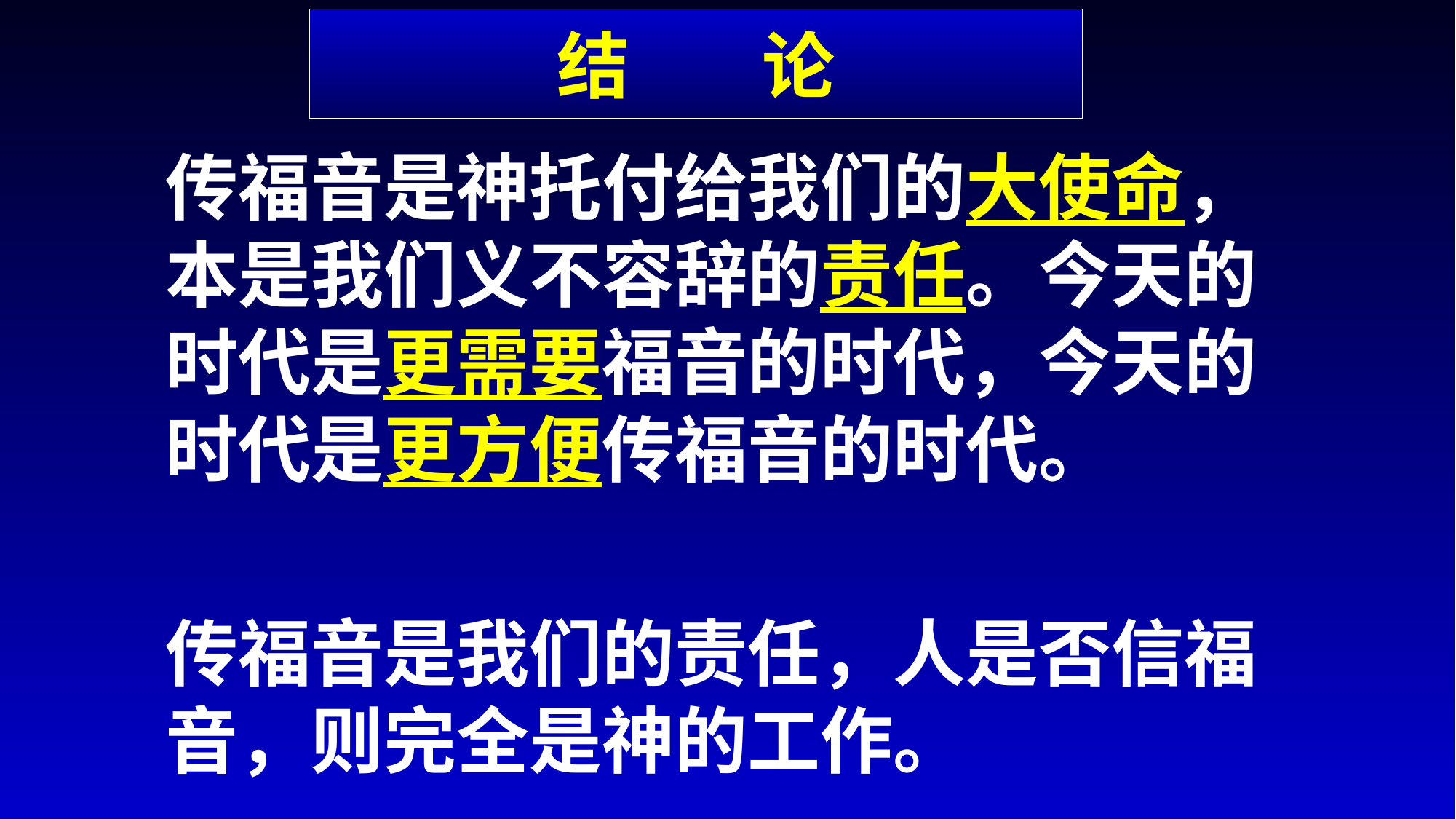

# 结        论
传福音是神托付给我们的大使命，本是我们义不容辞的责任。今天的时代是更需要福音的时代，今天的时代是更方便传福音的时代。

传福音是我们的责任，人是否信福音，则完全是神的工作。